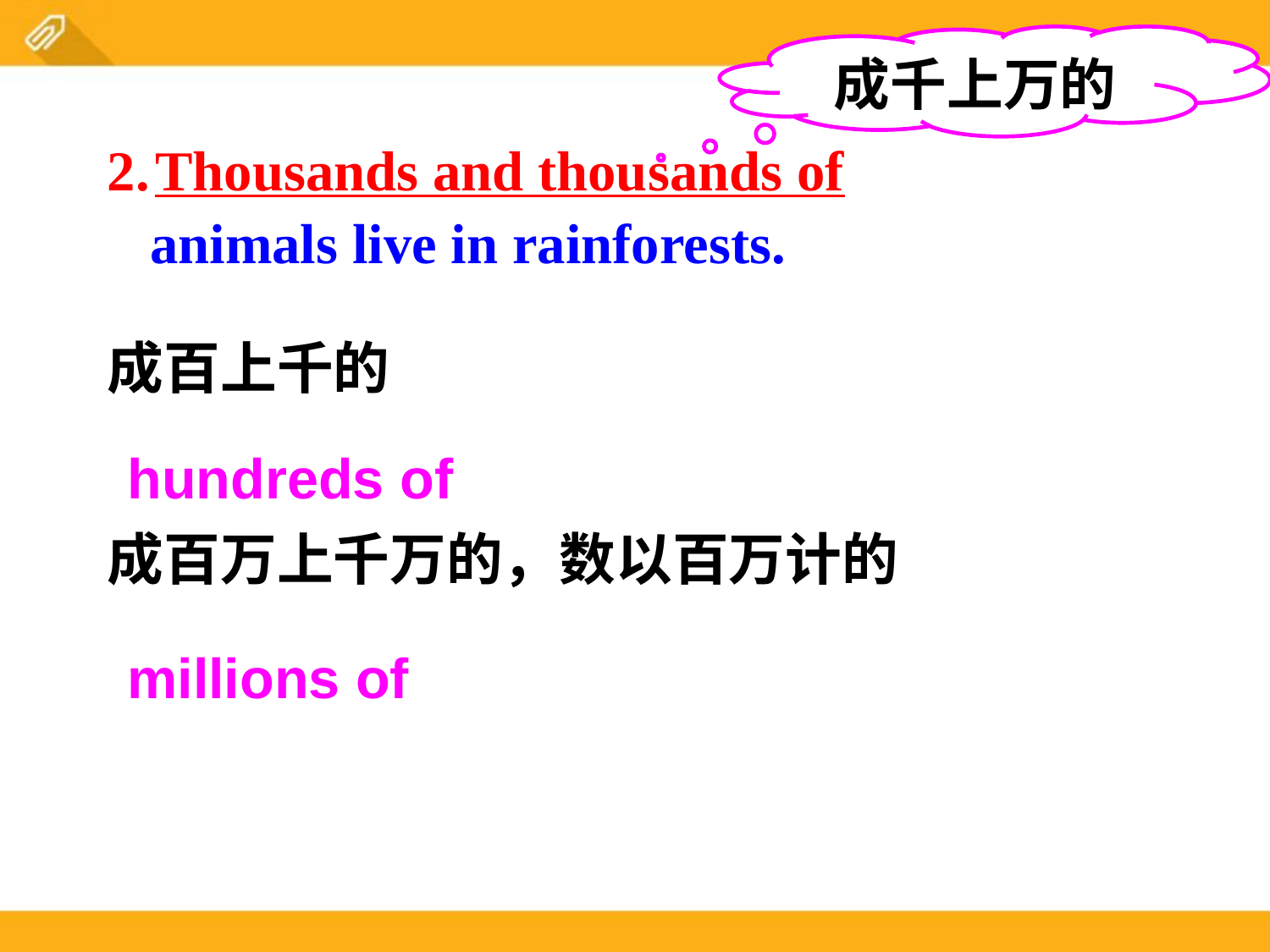

成千上万的
Thousands and thousands of
   animals live in rainforests.
成百上千的

成百万上千万的，数以百万计的
hundreds of
millions of